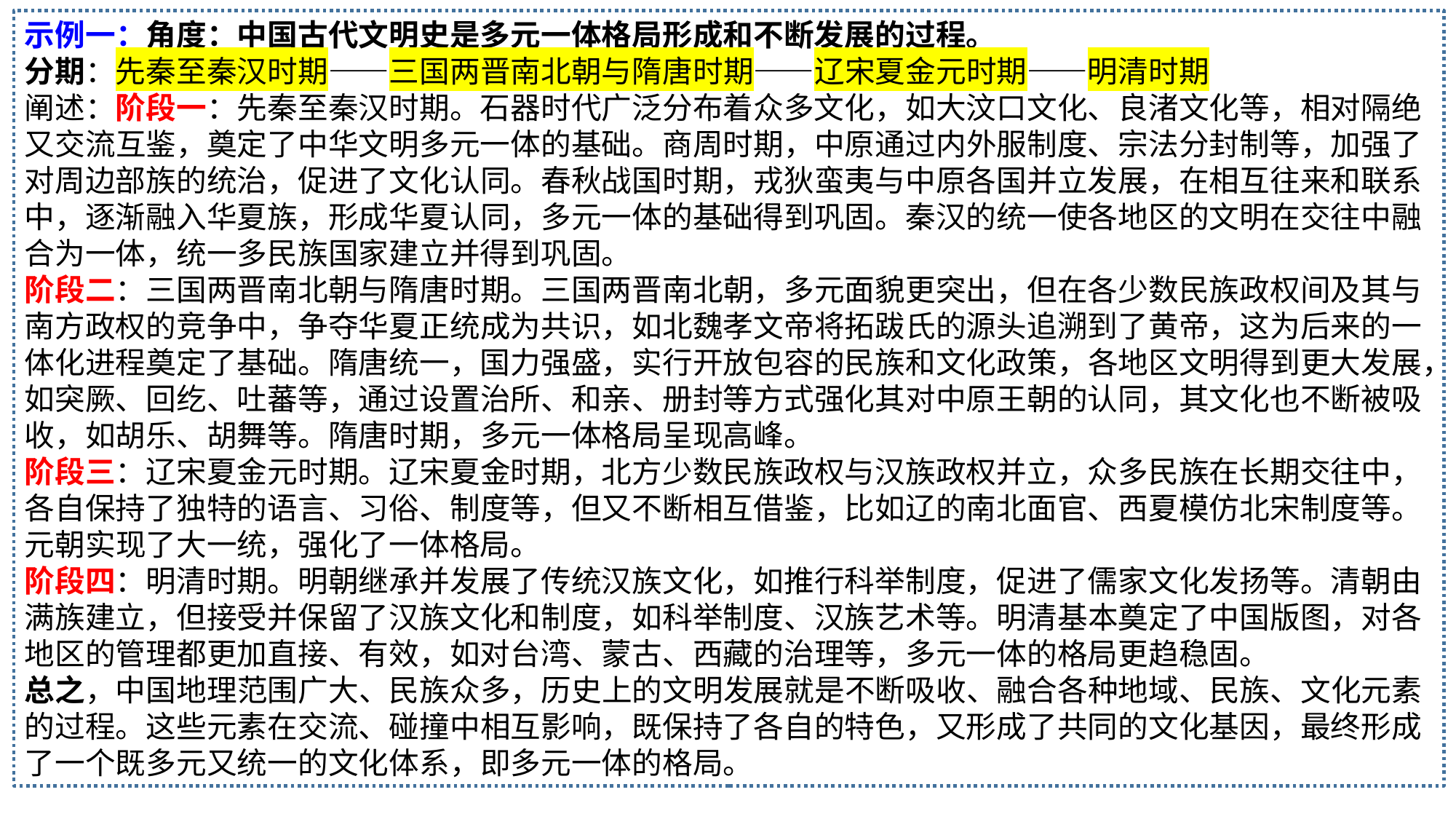

示例一：角度：中国古代文明史是多元一体格局形成和不断发展的过程。
分期：先秦至秦汉时期——三国两晋南北朝与隋唐时期——辽宋夏金元时期——明清时期
阐述：阶段一：先秦至秦汉时期。石器时代广泛分布着众多文化，如大汶口文化、良渚文化等，相对隔绝又交流互鉴，奠定了中华文明多元一体的基础。商周时期，中原通过内外服制度、宗法分封制等，加强了对周边部族的统治，促进了文化认同。春秋战国时期，戎狄蛮夷与中原各国并立发展，在相互往来和联系中，逐渐融入华夏族，形成华夏认同，多元一体的基础得到巩固。秦汉的统一使各地区的文明在交往中融合为一体，统一多民族国家建立并得到巩固。
阶段二：三国两晋南北朝与隋唐时期。三国两晋南北朝，多元面貌更突出，但在各少数民族政权间及其与南方政权的竞争中，争夺华夏正统成为共识，如北魏孝文帝将拓跋氏的源头追溯到了黄帝，这为后来的一体化进程奠定了基础。隋唐统一，国力强盛，实行开放包容的民族和文化政策，各地区文明得到更大发展，如突厥、回纥、吐蕃等，通过设置治所、和亲、册封等方式强化其对中原王朝的认同，其文化也不断被吸收，如胡乐、胡舞等。隋唐时期，多元一体格局呈现高峰。
阶段三：辽宋夏金元时期。辽宋夏金时期，北方少数民族政权与汉族政权并立，众多民族在长期交往中，各自保持了独特的语言、习俗、制度等，但又不断相互借鉴，比如辽的南北面官、西夏模仿北宋制度等。元朝实现了大一统，强化了一体格局。
阶段四：明清时期。明朝继承并发展了传统汉族文化，如推行科举制度，促进了儒家文化发扬等。清朝由满族建立，但接受并保留了汉族文化和制度，如科举制度、汉族艺术等。明清基本奠定了中国版图，对各地区的管理都更加直接、有效，如对台湾、蒙古、西藏的治理等，多元一体的格局更趋稳固。
总之，中国地理范围广大、民族众多，历史上的文明发展就是不断吸收、融合各种地域、民族、文化元素的过程。这些元素在交流、碰撞中相互影响，既保持了各自的特色，又形成了共同的文化基因，最终形成了一个既多元又统一的文化体系，即多元一体的格局。